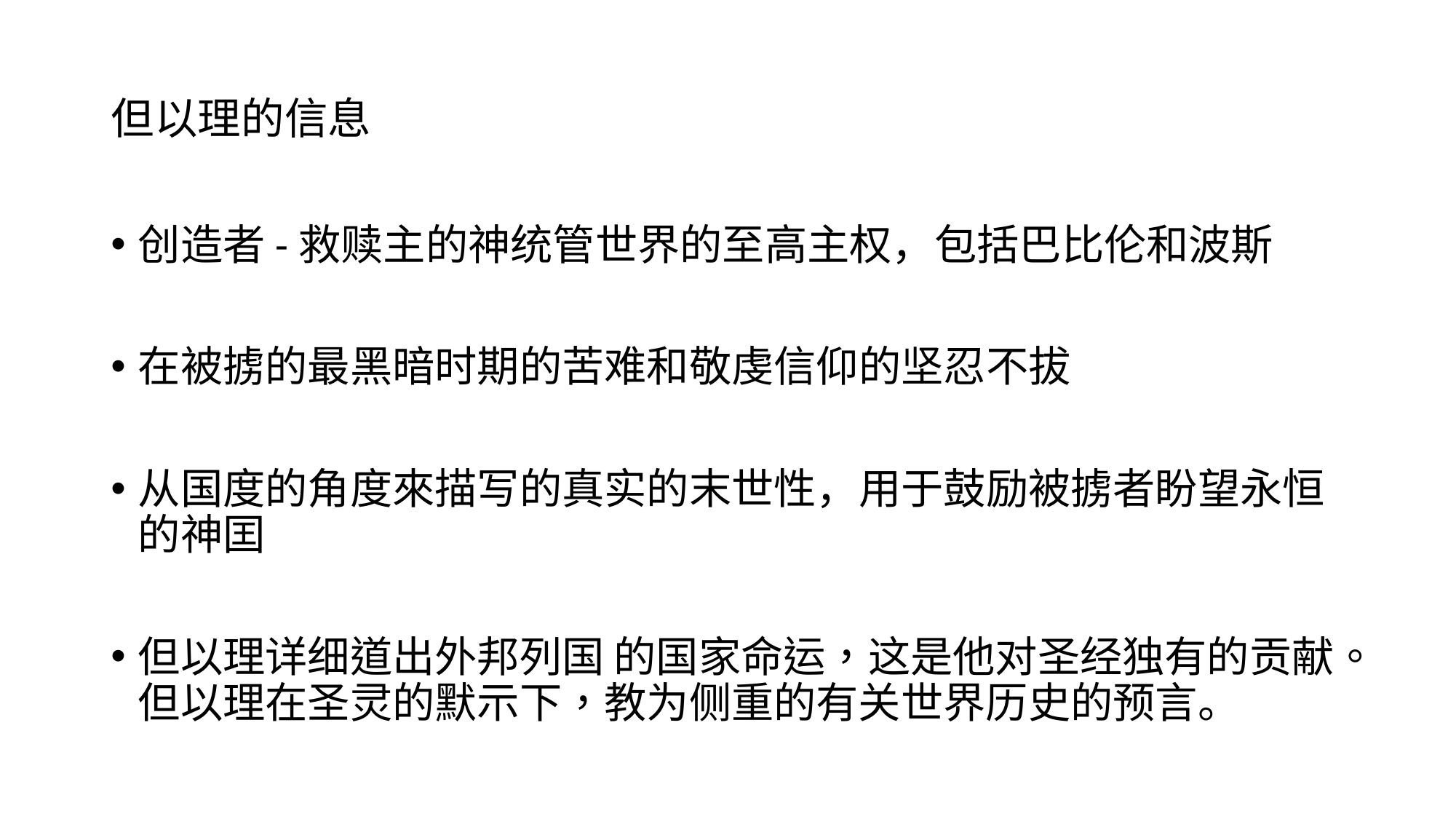

# 但以理的信息
创造者-救赎主的神统管世界的至高主权，包括巴比伦和波斯

在被掳的最黑暗时期的苦难和敬虔信仰的坚忍不拔

从国度的角度來描写的真实的末世性，用于鼓励被掳者盼望永恒的神囯

但以理详细道出外邦列国 的国家命运，这是他对圣经独有的贡献。但以理在圣灵的默示下，教为侧重的有关世界历史的预言。